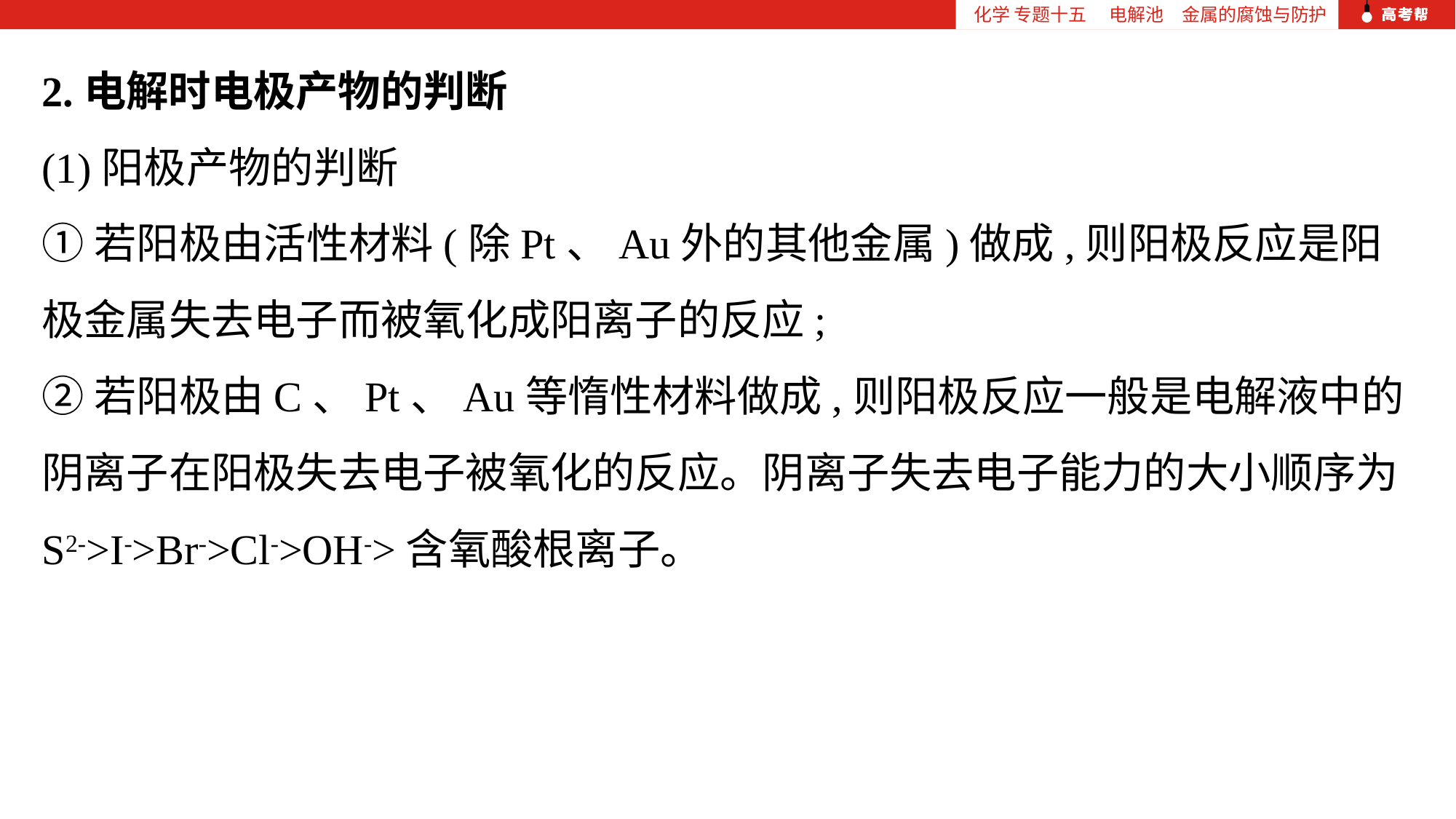

化学 专题十五 　电解池　金属的腐蚀与防护
2.电解时电极产物的判断
(1)阳极产物的判断
①若阳极由活性材料(除Pt、Au外的其他金属)做成,则阳极反应是阳极金属失去电子而被氧化成阳离子的反应;
②若阳极由C、Pt、Au等惰性材料做成,则阳极反应一般是电解液中的阴离子在阳极失去电子被氧化的反应。阴离子失去电子能力的大小顺序为S2->I->Br->Cl->OH->含氧酸根离子。